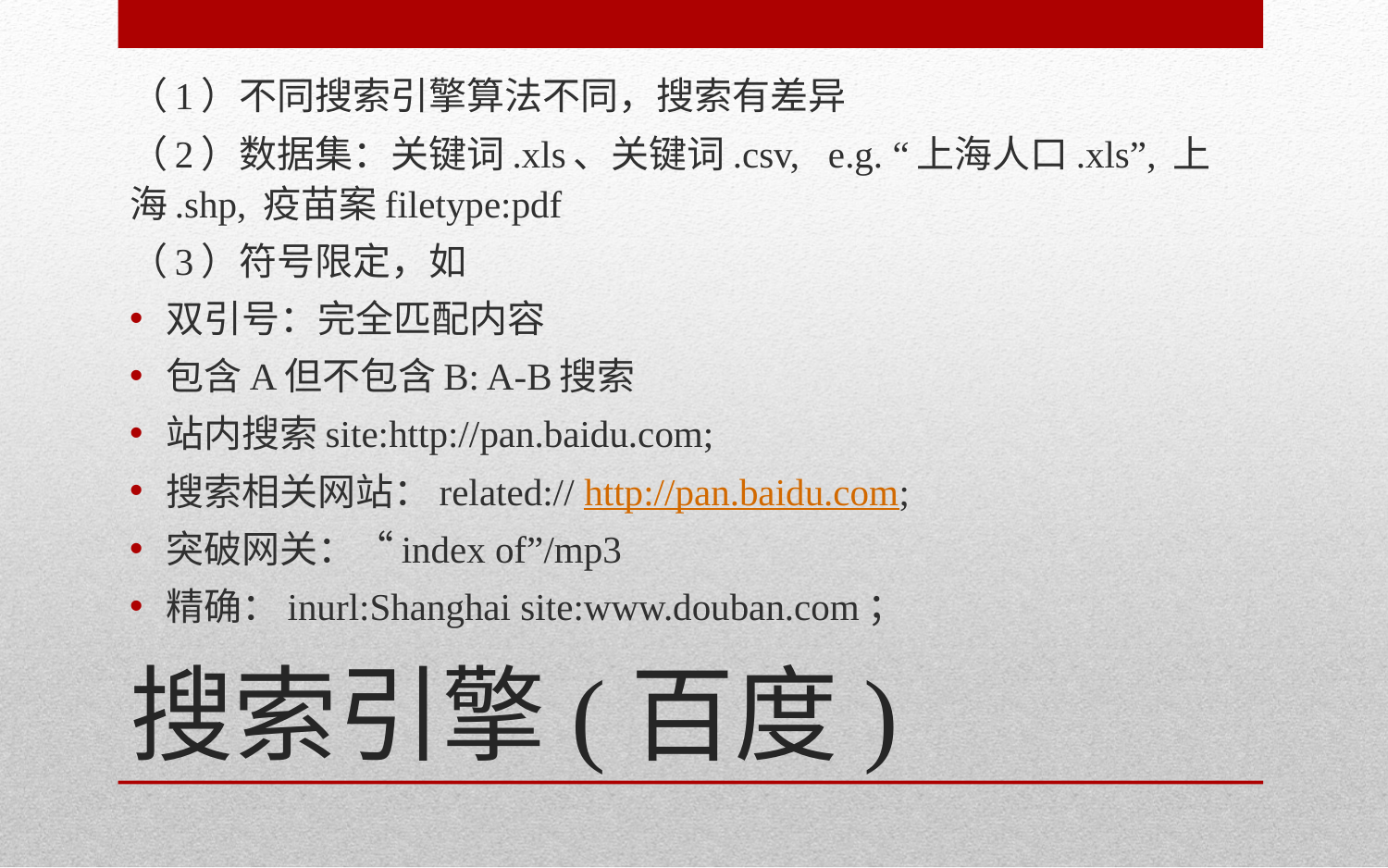

（1）不同搜索引擎算法不同，搜索有差异
（2）数据集：关键词.xls、关键词.csv,   e.g. “上海人口.xls”, 上海.shp, 疫苗案filetype:pdf
（3）符号限定，如
双引号：完全匹配内容
包含A但不包含B: A-B搜索
站内搜索site:http://pan.baidu.com;
搜索相关网站：related:// http://pan.baidu.com;
突破网关：“index of”/mp3
精确：inurl:Shanghai site:www.douban.com；
# 搜索引擎(百度)